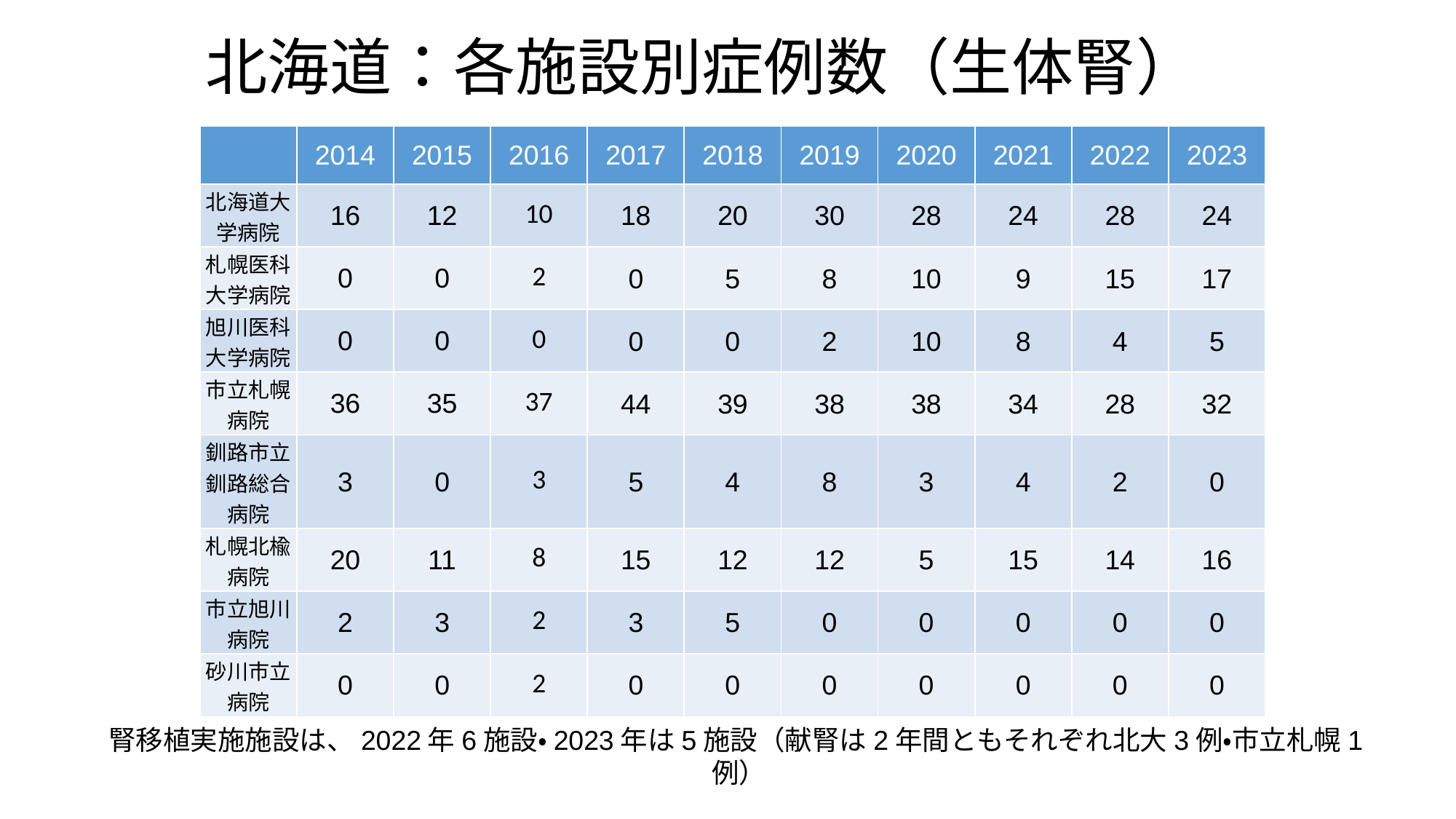

# 北海道：各施設別症例数（生体腎）
|  | 2014 | 2015 | 2016 | 2017 | 2018 | 2019 | 2020 | 2021 | 2022 | 2023 |
| --- | --- | --- | --- | --- | --- | --- | --- | --- | --- | --- |
| 北海道大学病院 | 16 | 12 | 10 | 18 | 20 | 30 | 28 | 24 | 28 | 24 |
| 札幌医科大学病院 | 0 | 0 | 2 | 0 | 5 | 8 | 10 | 9 | 15 | 17 |
| 旭川医科大学病院 | 0 | 0 | 0 | 0 | 0 | 2 | 10 | 8 | 4 | 5 |
| 市立札幌病院 | 36 | 35 | 37 | 44 | 39 | 38 | 38 | 34 | 28 | 32 |
| 釧路市立釧路総合病院 | 3 | 0 | 3 | 5 | 4 | 8 | 3 | 4 | 2 | 0 |
| 札幌北楡病院 | 20 | 11 | 8 | 15 | 12 | 12 | 5 | 15 | 14 | 16 |
| 市立旭川病院 | 2 | 3 | 2 | 3 | 5 | 0 | 0 | 0 | 0 | 0 |
| 砂川市立病院 | 0 | 0 | 2 | 0 | 0 | 0 | 0 | 0 | 0 | 0 |
腎移植実施施設は、2022年6施設・2023年は5施設（献腎は2年間ともそれぞれ北大3例・市立札幌1例）